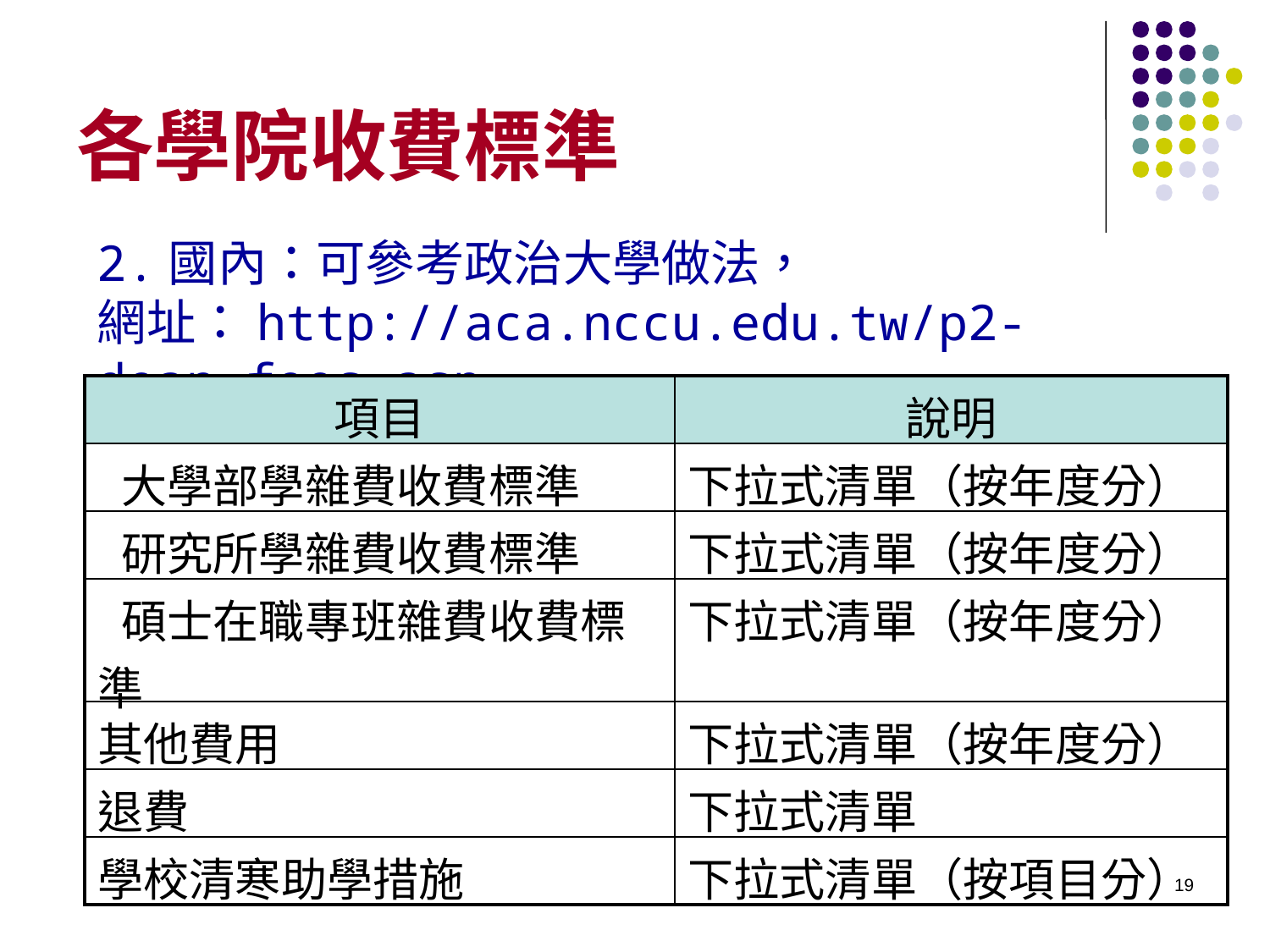

# 各學院收費標準
2.國內：可參考政治大學做法，
網址：http://aca.nccu.edu.tw/p2-dean_fees.asp
| 項目 | 說明 |
| --- | --- |
| 大學部學雜費收費標準 | 下拉式清單（按年度分） |
| 研究所學雜費收費標準 | 下拉式清單（按年度分） |
| 碩士在職專班雜費收費標準 | 下拉式清單（按年度分） |
| 其他費用 | 下拉式清單（按年度分） |
| 退費 | 下拉式清單 |
| 學校清寒助學措施 | 下拉式清單（按項目分） |
19